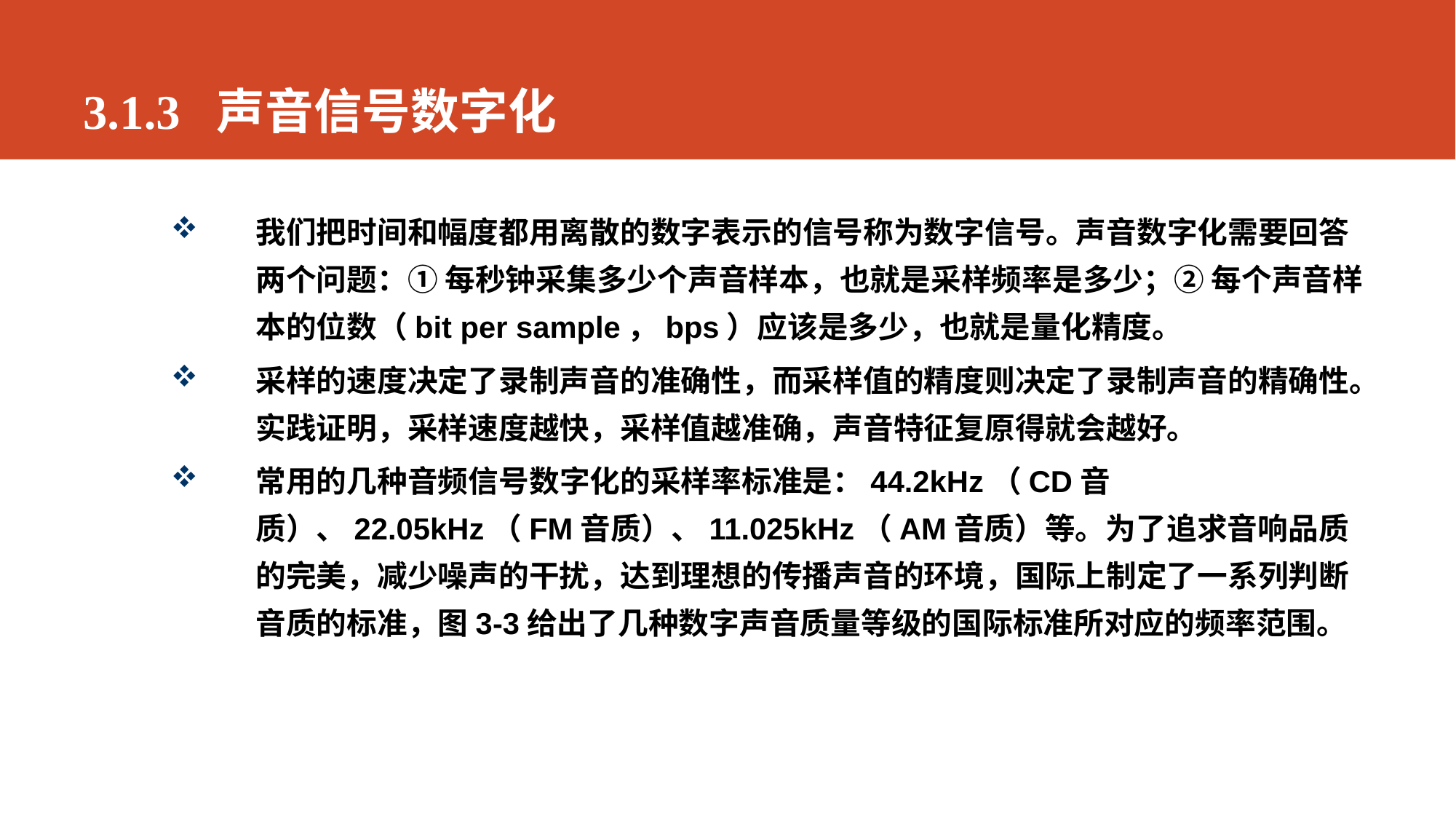

# 3.1.3  声音信号数字化
我们把时间和幅度都用离散的数字表示的信号称为数字信号。声音数字化需要回答两个问题：① 每秒钟采集多少个声音样本，也就是采样频率是多少；② 每个声音样本的位数（bit per sample，bps）应该是多少，也就是量化精度。
采样的速度决定了录制声音的准确性，而采样值的精度则决定了录制声音的精确性。实践证明，采样速度越快，采样值越准确，声音特征复原得就会越好。
常用的几种音频信号数字化的采样率标准是：44.2kHz（CD音质）、22.05kHz（FM音质）、11.025kHz（AM音质）等。为了追求音响品质的完美，减少噪声的干扰，达到理想的传播声音的环境，国际上制定了一系列判断音质的标准，图3-3给出了几种数字声音质量等级的国际标准所对应的频率范围。